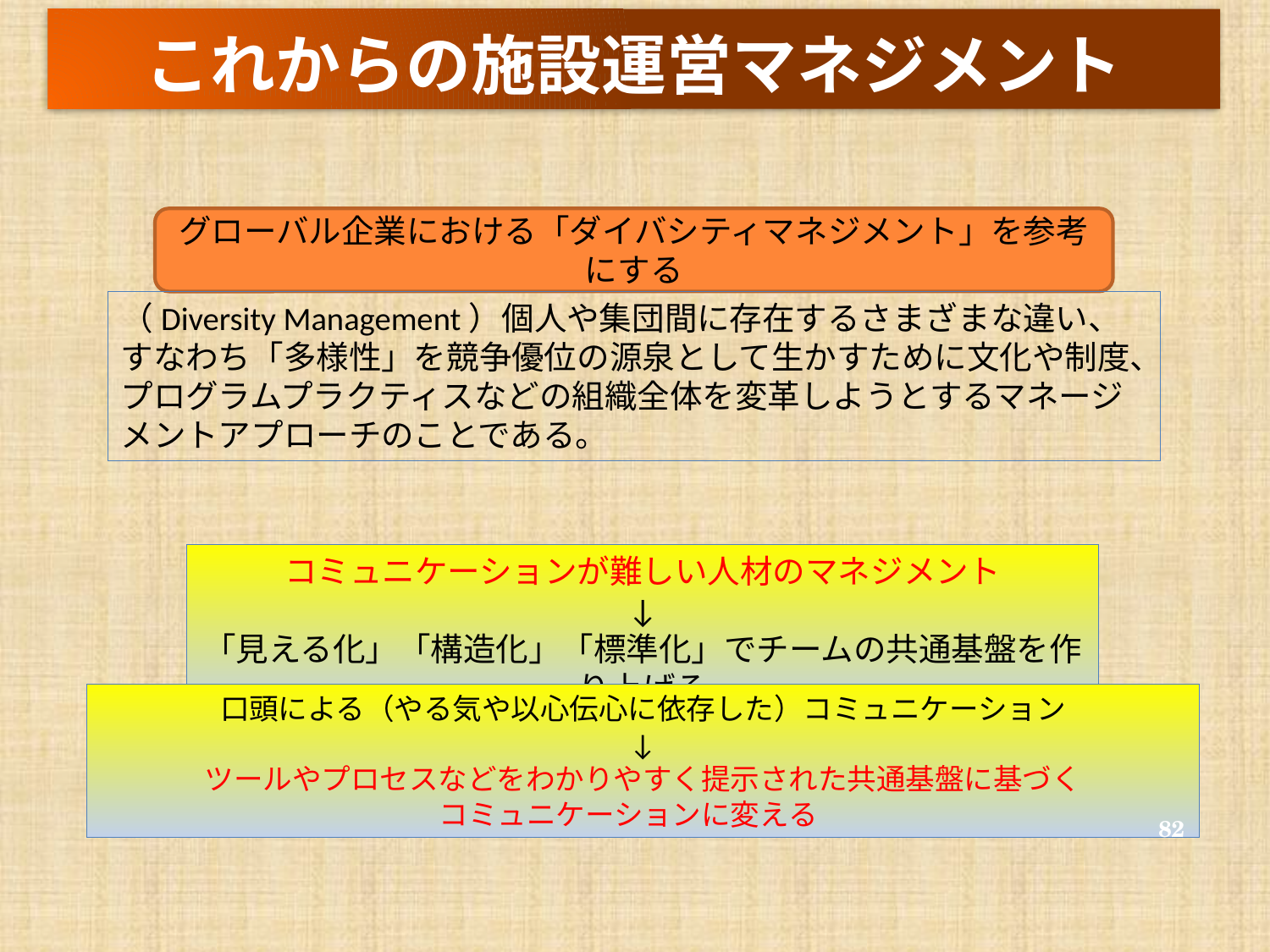

# これからの施設運営マネジメント
グローバル企業における「ダイバシティマネジメント」を参考にする
（Diversity Management）個人や集団間に存在するさまざまな違い、すなわち「多様性」を競争優位の源泉として生かすために文化や制度、プログラムプラクティスなどの組織全体を変革しようとするマネージメントアプローチのことである。
コミュニケーションが難しい人材のマネジメント
↓
「見える化」「構造化」「標準化」でチームの共通基盤を作り上げる
口頭による（やる気や以心伝心に依存した）コミュニケーション
↓
ツールやプロセスなどをわかりやすく提示された共通基盤に基づく
コミュニケーションに変える
82